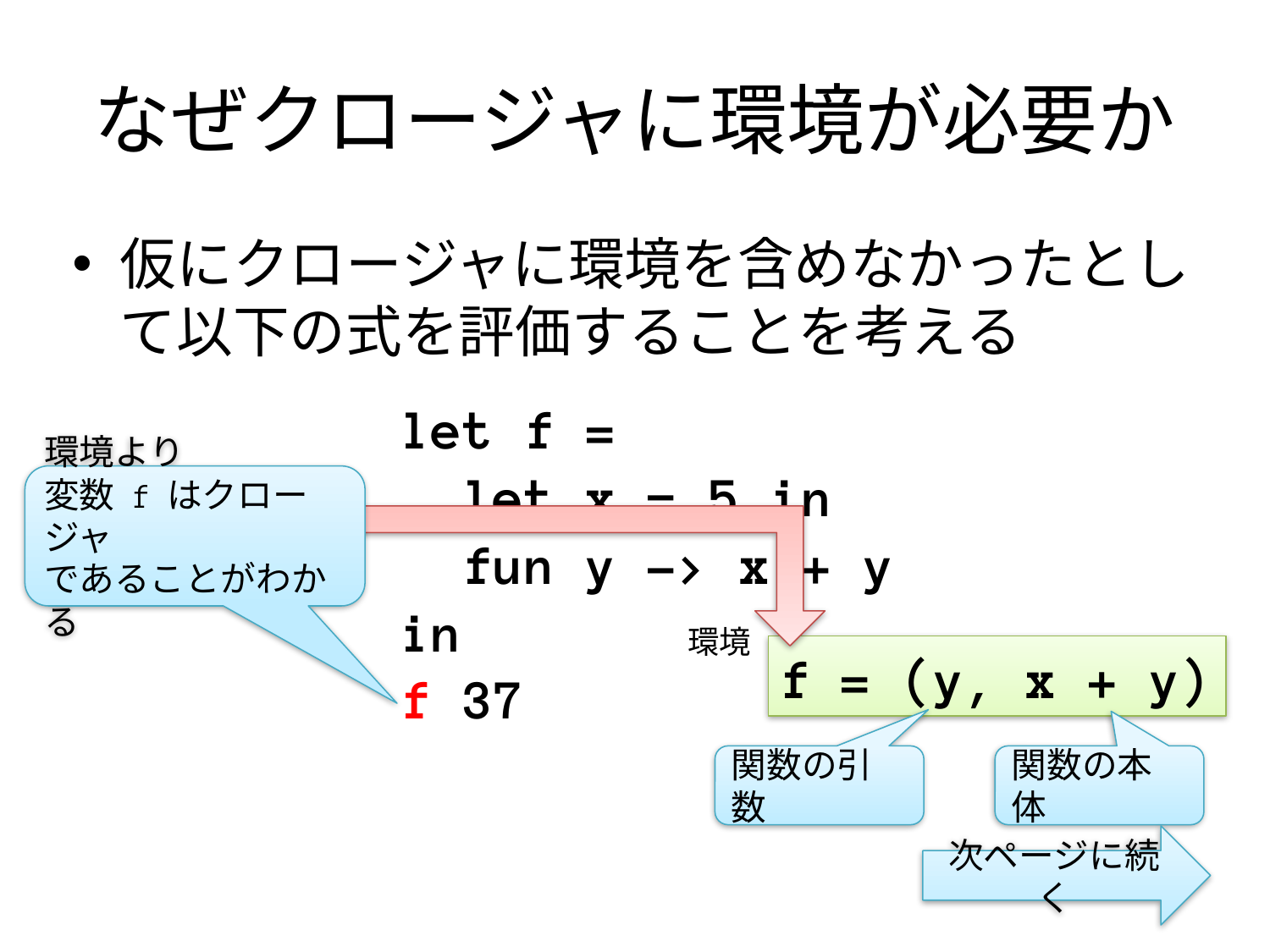

# なぜクロージャに環境が必要か
仮にクロージャに環境を含めなかったとして以下の式を評価することを考える
let f =
  let x = 5 in
  fun y -> x + y
in
f 37

環境より
変数 f はクロージャ
であることがわかる

環境
f = (y, x + y)
関数の引数
関数の本体
次ページに続く